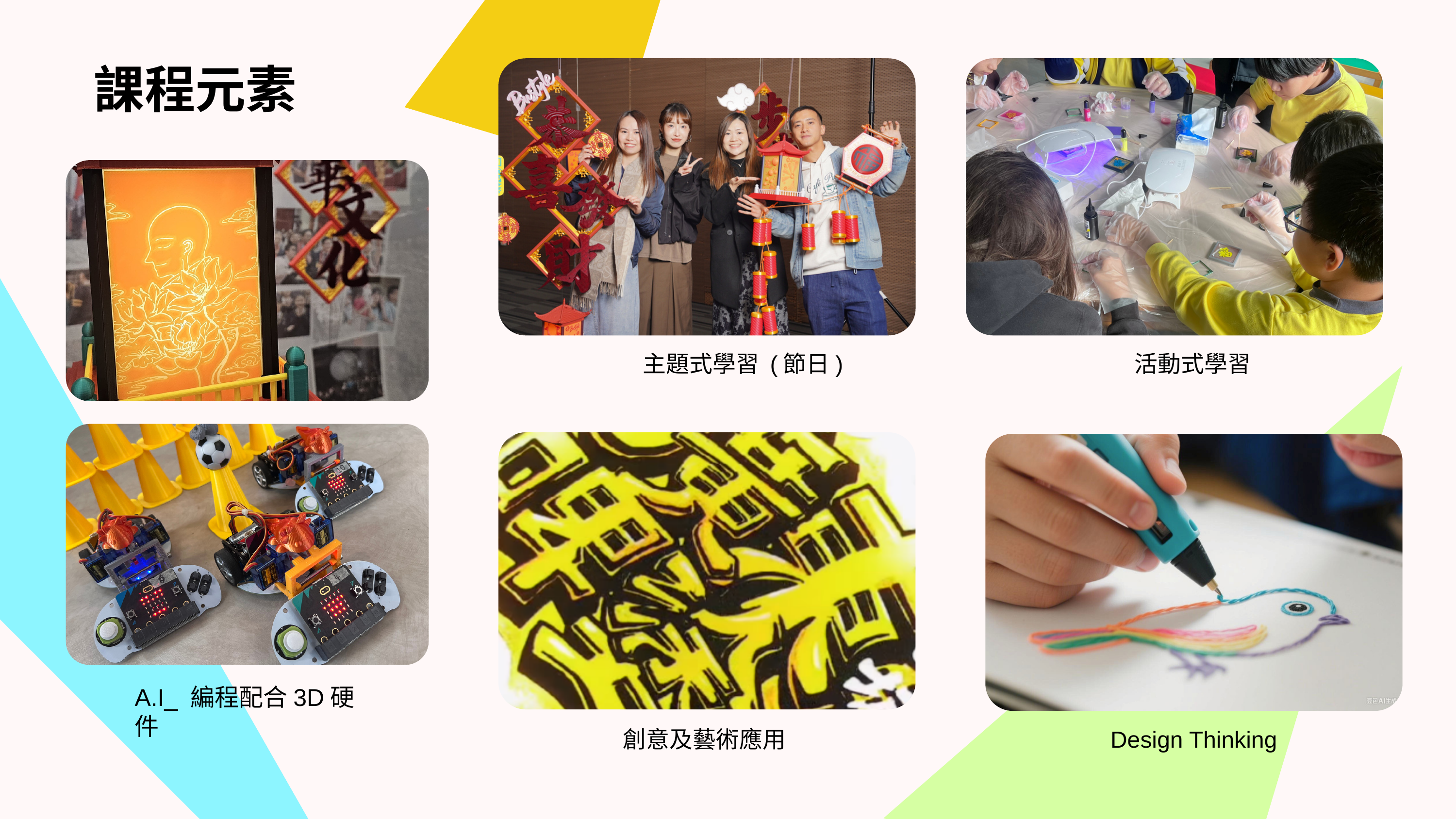

課程元素

主題式學習 (節日)
活動式學習

A.I_ 編程配合3D硬件
創意及藝術應用
Design Thinking